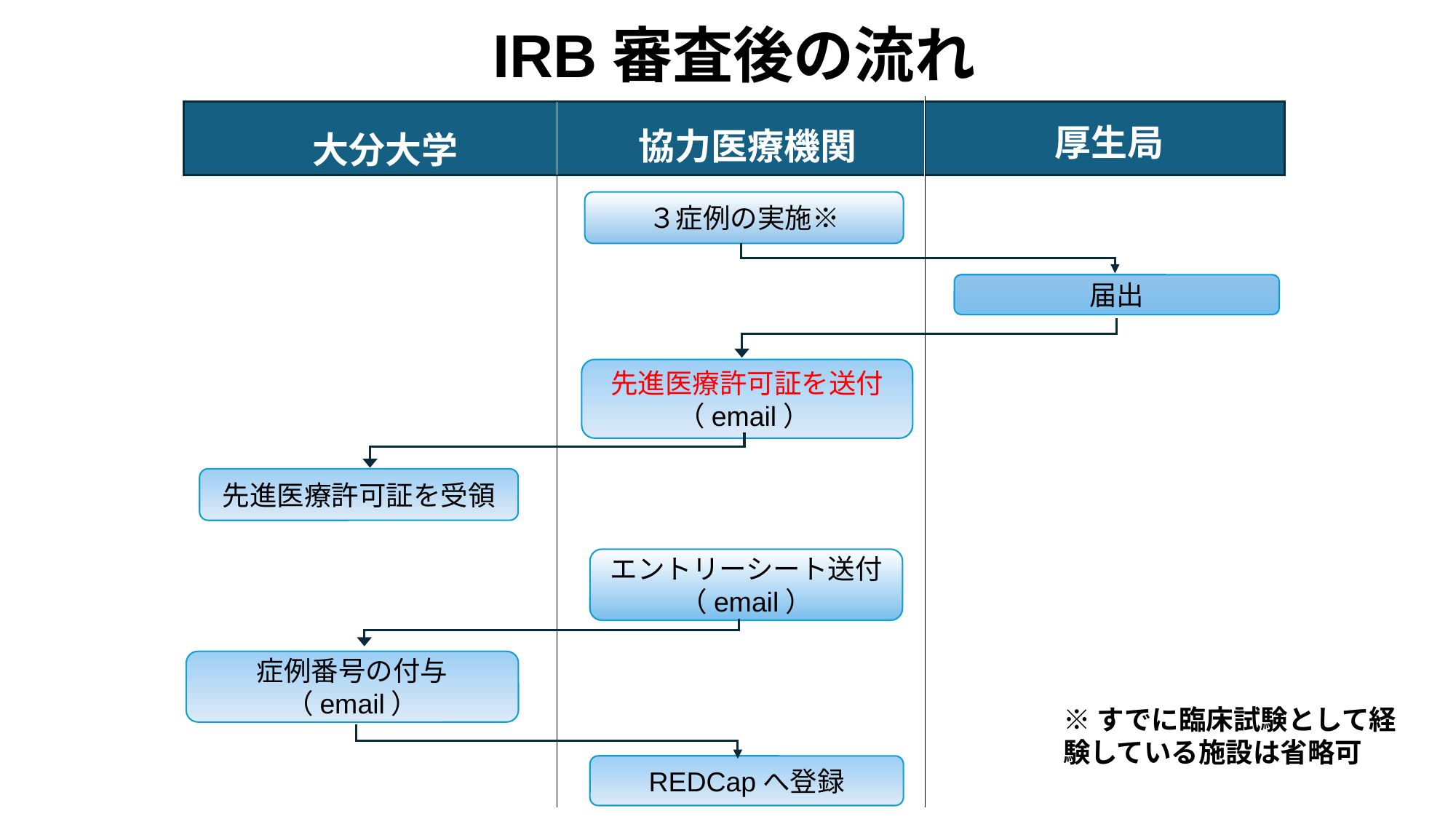

IRB審査後の流れ

厚生局
協力医療機関
大分大学

３症例の実施※

届出

先進医療許可証を送付（email）

先進医療許可証を受領

エントリーシート送付
（email）

症例番号の付与（email）
※すでに臨床試験として経験している施設は省略可

REDCapへ登録